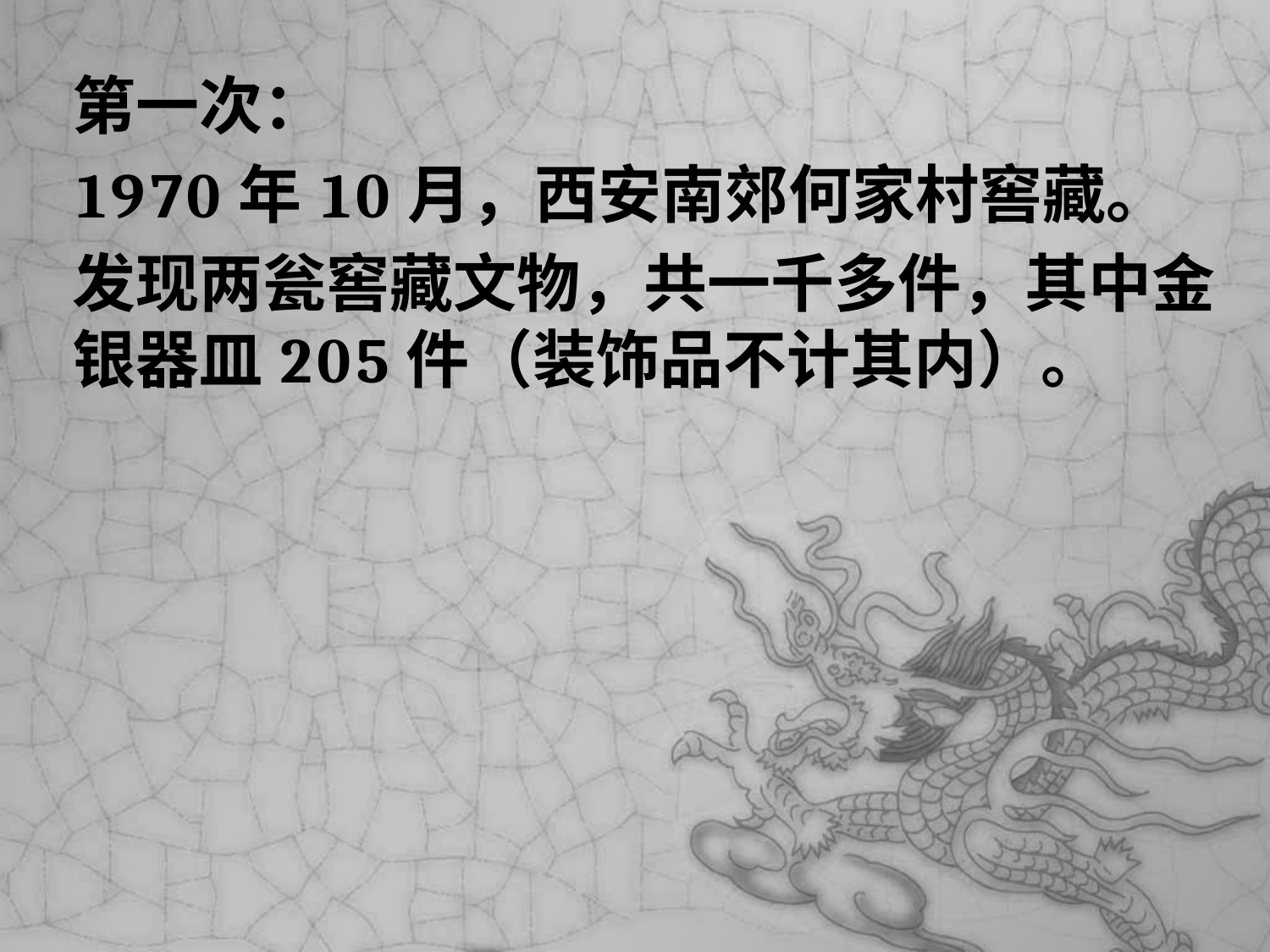

第一次：
1970年10月，西安南郊何家村窖藏。
发现两瓮窖藏文物，共一千多件，其中金银器皿205件（装饰品不计其内）。